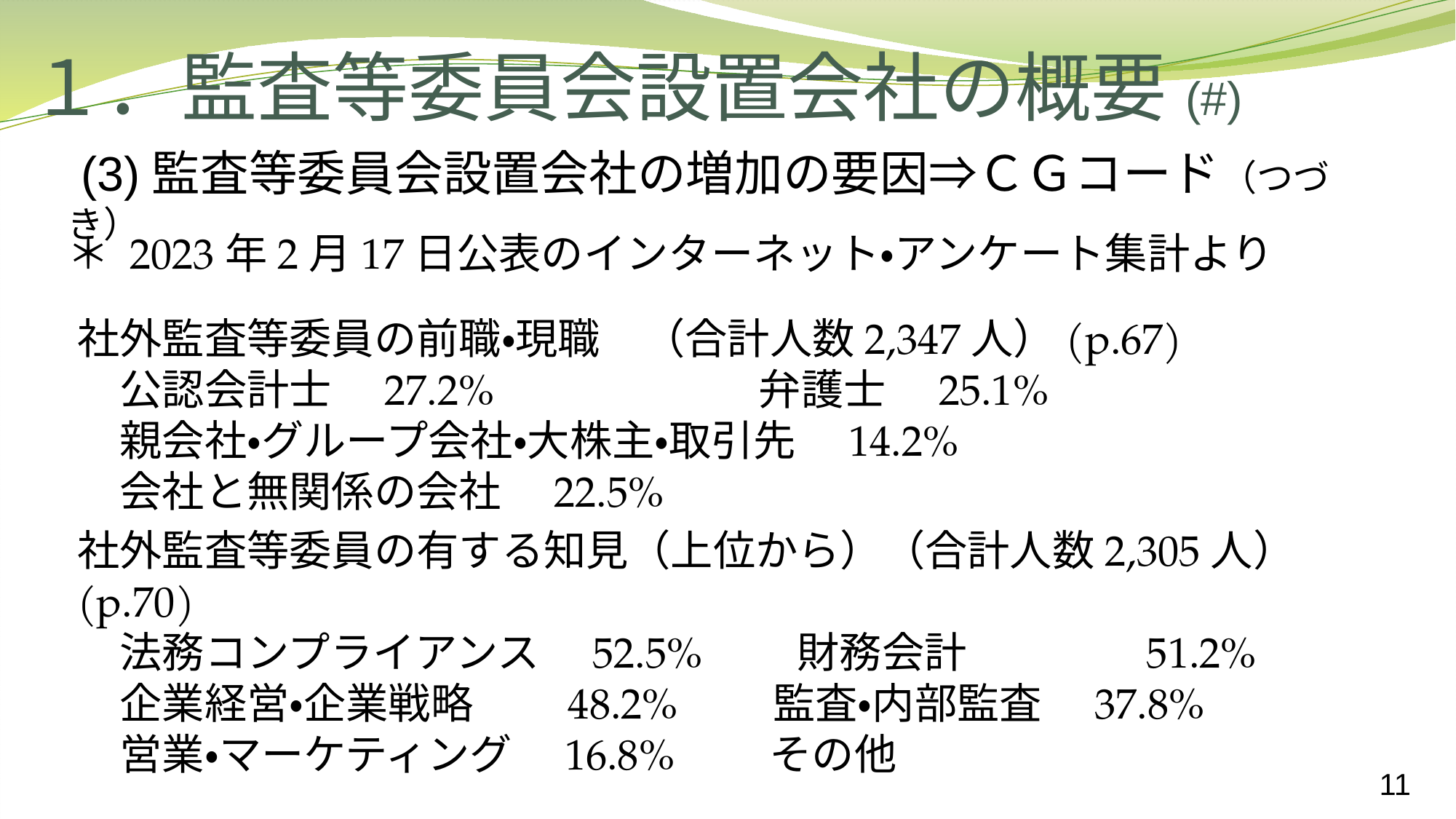

# １．監査等委員会設置会社の概要(#)
 (3)監査等委員会設置会社の増加の要因⇒ＣＧコード（つづき）
＊ 2023年2月17日公表のインターネット・アンケート集計より
社外監査等委員の前職・現職　（合計人数2,347人）(p.67)
　公認会計士　27.2%　　　　　　弁護士　25.1%
　親会社・グループ会社・大株主・取引先　14.2%
　会社と無関係の会社　22.5%

社外監査等委員の有する知見（上位から）（合計人数2,305人）(p.70)
　法務コンプライアンス　52.5%　　財務会計　　　　51.2%
　企業経営・企業戦略　　48.2%　　監査・内部監査　37.8%
　営業・マーケティング　16.8%　　その他
11